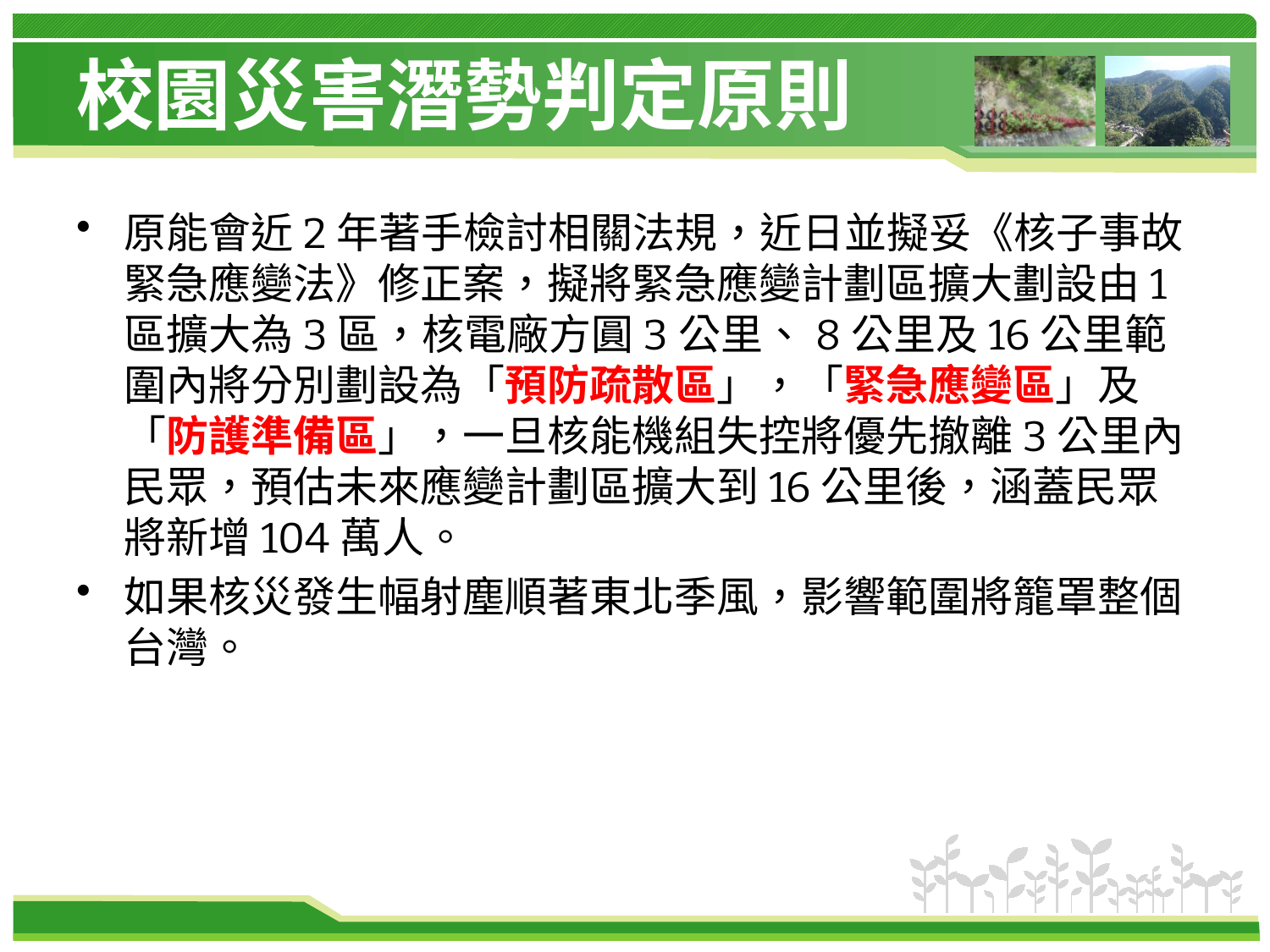

# 校園災害潛勢判定原則
原能會近2年著手檢討相關法規，近日並擬妥《核子事故緊急應變法》修正案，擬將緊急應變計劃區擴大劃設由1區擴大為3區，核電廠方圓3公里、8公里及16公里範圍內將分別劃設為「預防疏散區」，「緊急應變區」及「防護準備區」，一旦核能機組失控將優先撤離3公里內民眾，預估未來應變計劃區擴大到16公里後，涵蓋民眾將新增104萬人。
如果核災發生幅射塵順著東北季風，影響範圍將籠罩整個台灣。